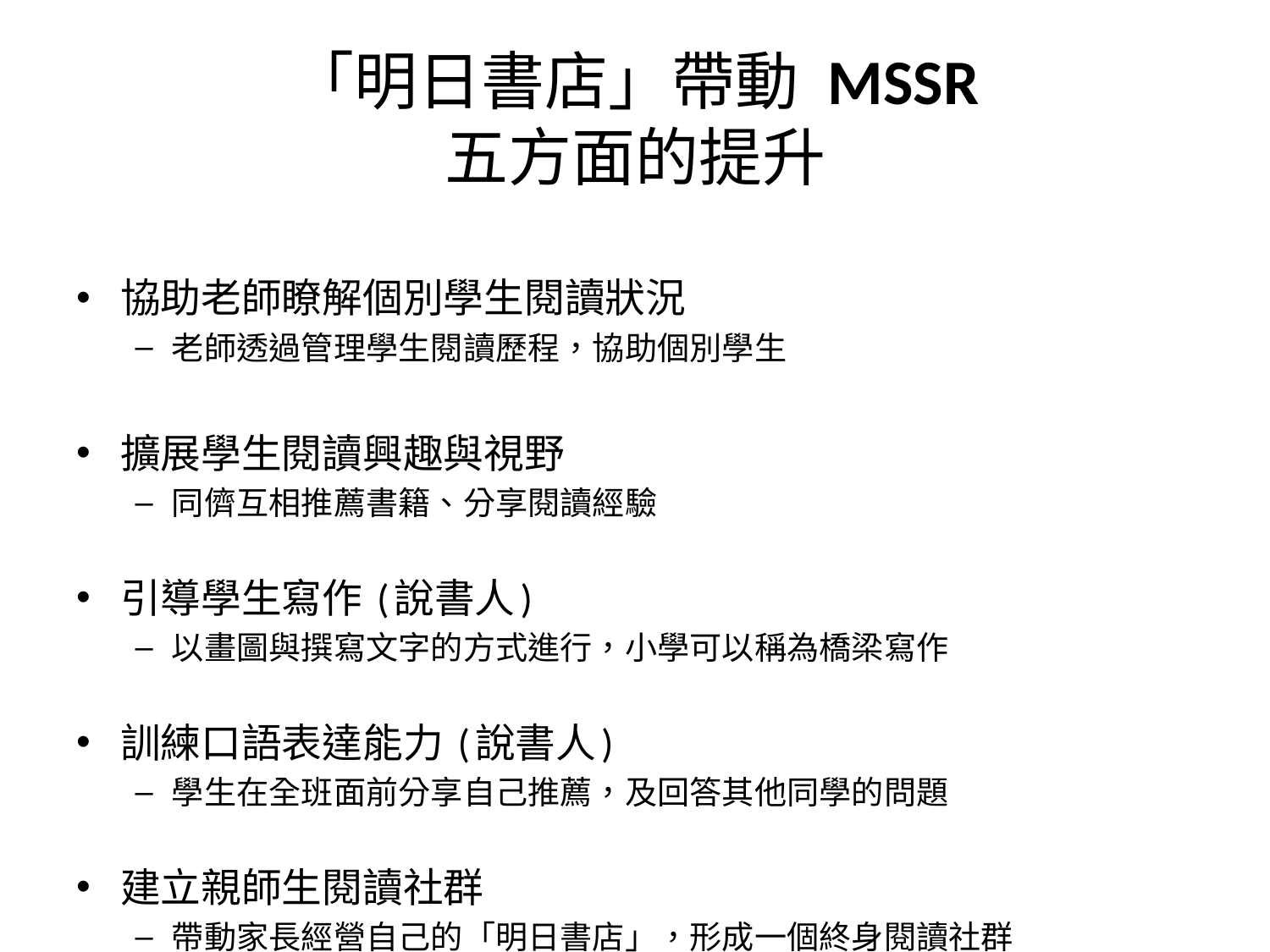

# 「明日書店」帶動 MSSR 五方面的提升
協助老師瞭解個別學生閱讀狀況
老師透過管理學生閱讀歷程，協助個別學生

擴展學生閱讀興趣與視野
同儕互相推薦書籍、分享閱讀經驗

引導學生寫作 (說書人)
以畫圖與撰寫文字的方式進行，小學可以稱為橋梁寫作

訓練口語表達能力 (說書人)
學生在全班面前分享自己推薦，及回答其他同學的問題

建立親師生閱讀社群
帶動家長經營自己的「明日書店」，形成一個終身閱讀社群

3